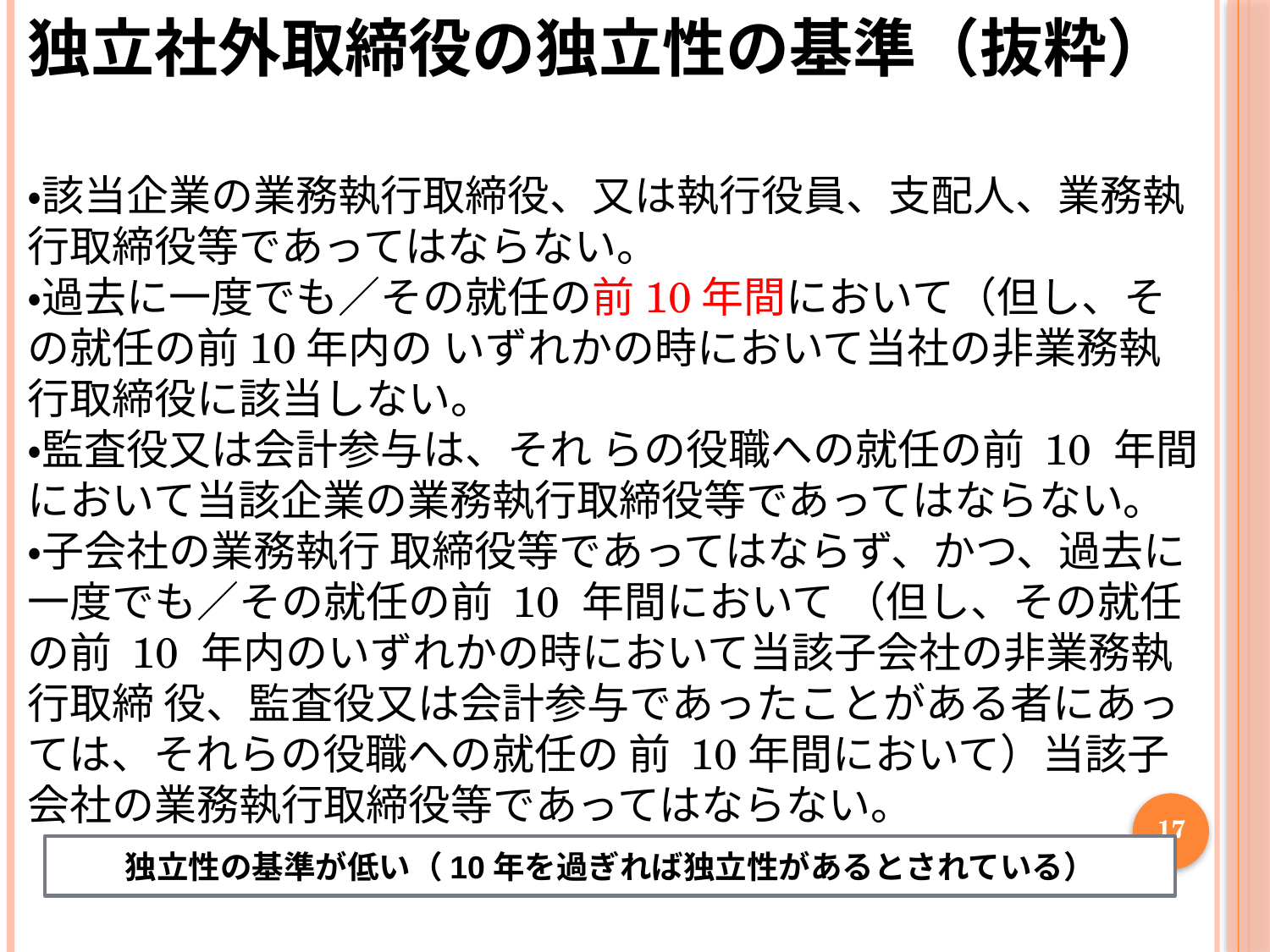

# 独立社外取締役の独立性の基準（抜粋） ・該当企業の業務執行取締役、又は執行役員、支配人、業務執行取締役等であってはならない。 ・過去に一度でも／その就任の前10年間において（但し、その就任の前10年内の いずれかの時において当社の非業務執行取締役に該当しない。 ・監査役又は会計参与は、それ らの役職への就任の前 10 年間において当該企業の業務執行取締役等であってはならない。 ・子会社の業務執行 取締役等であってはならず、かつ、過去に一度でも／その就任の前 10 年間において （但し、その就任の前 10 年内のいずれかの時において当該子会社の非業務執行取締 役、監査役又は会計参与であったことがある者にあっては、それらの役職への就任の 前 10年間において）当該子会社の業務執行取締役等であってはならない。
17
独立性の基準が低い（10年を過ぎれば独立性があるとされている）